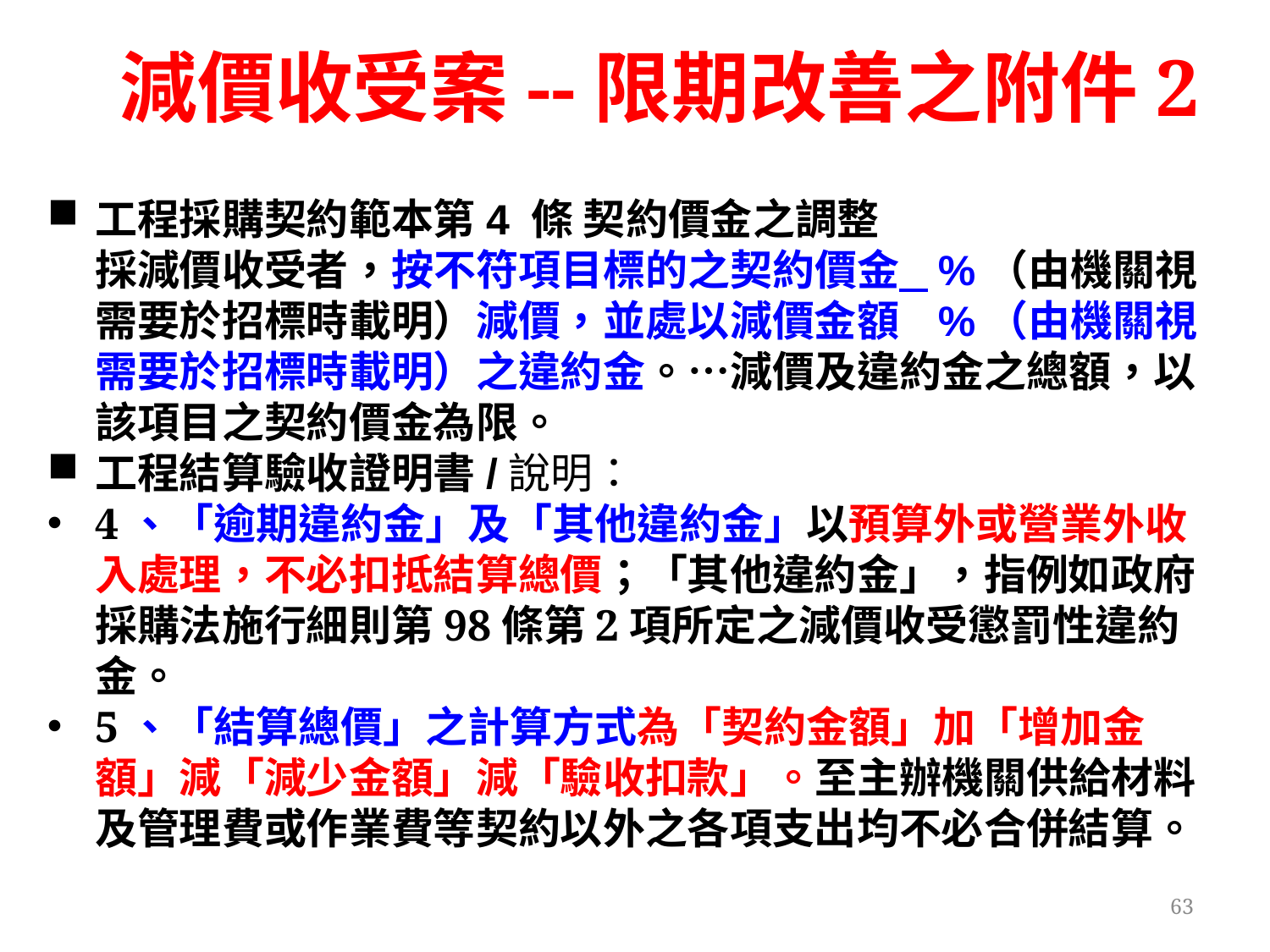

# 減價收受案--限期改善之附件2
工程採購契約範本第4 條 契約價金之調整
採減價收受者，按不符項目標的之契約價金   %（由機關視需要於招標時載明）減價，並處以減價金額   %（由機關視需要於招標時載明）之違約金。…減價及違約金之總額，以該項目之契約價金為限。
工程結算驗收證明書/說明：
4、「逾期違約金」及「其他違約金」以預算外或營業外收入處理，不必扣抵結算總價；「其他違約金」，指例如政府採購法施行細則第98條第2項所定之減價收受懲罰性違約金。
5、「結算總價」之計算方式為「契約金額」加「增加金額」減「減少金額」減「驗收扣款」。至主辦機關供給材料及管理費或作業費等契約以外之各項支出均不必合併結算。
63